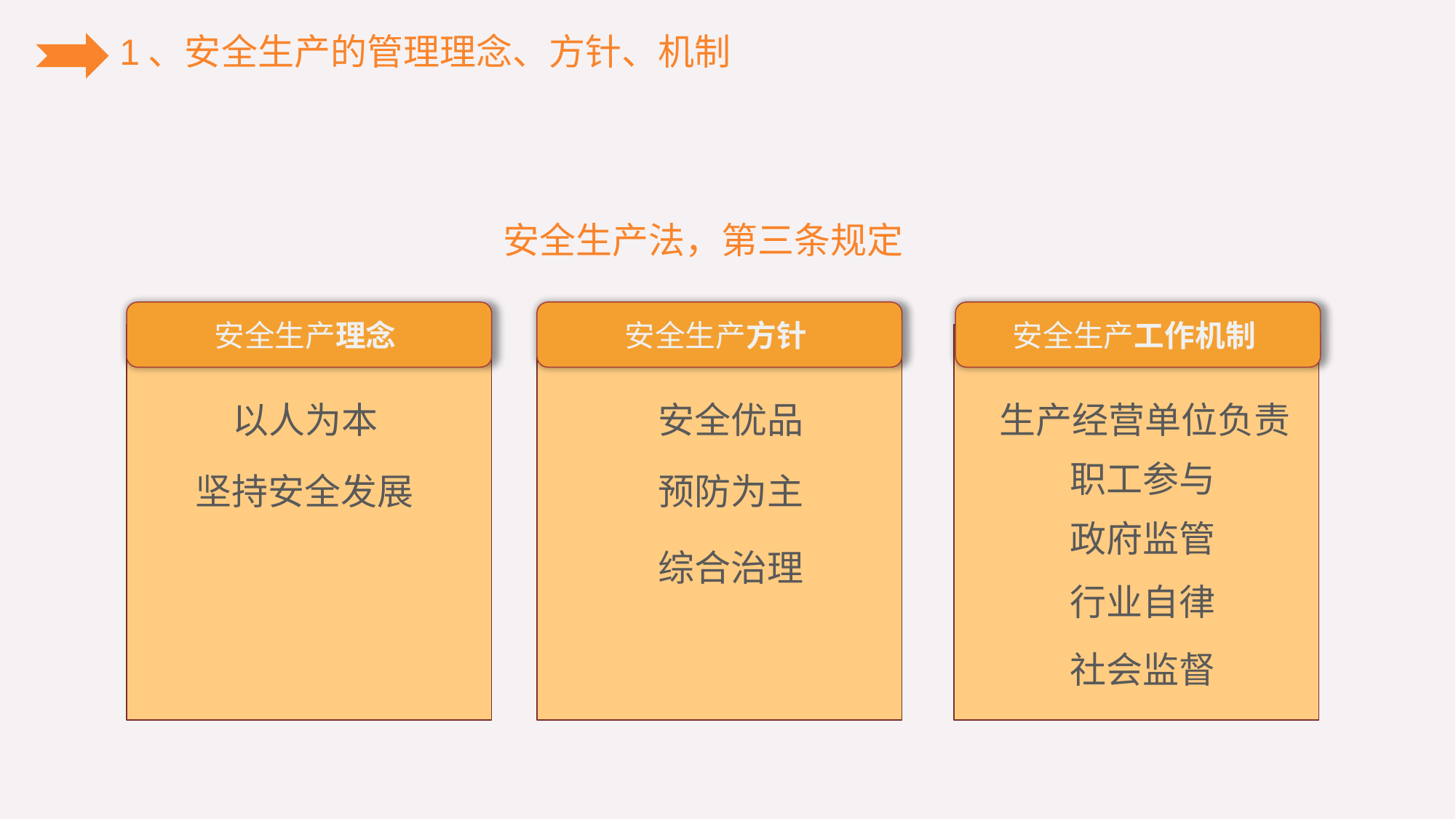

1、安全生产的管理理念、方针、机制

安全生产法，第三条规定

安全生产理念

安全生产方针

安全生产工作机制

以人为本
安全优品
生产经营单位负责
职工参与
坚持安全发展
预防为主
政府监管
综合治理
行业自律
社会监督